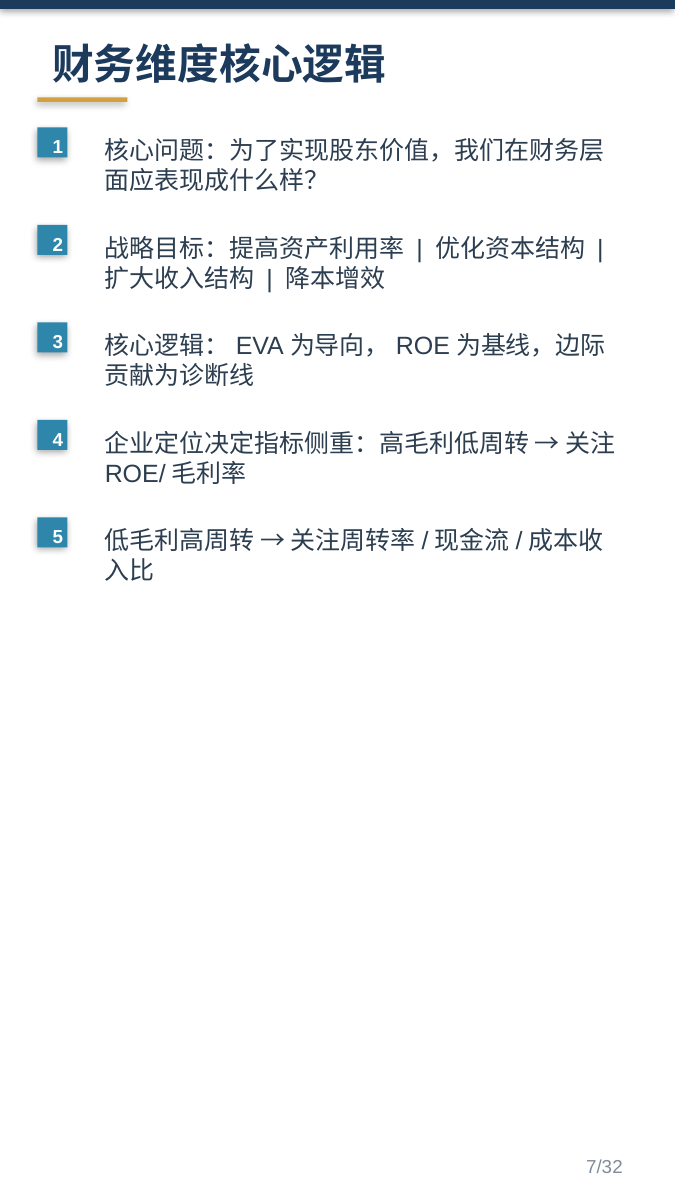

财务维度核心逻辑

1
核心问题：为了实现股东价值，我们在财务层面应表现成什么样？

2
战略目标：提高资产利用率 | 优化资本结构 | 扩大收入结构 | 降本增效

3
核心逻辑：EVA为导向，ROE为基线，边际贡献为诊断线

4
企业定位决定指标侧重：高毛利低周转 → 关注ROE/毛利率

5
低毛利高周转 → 关注周转率/现金流/成本收入比
7/32